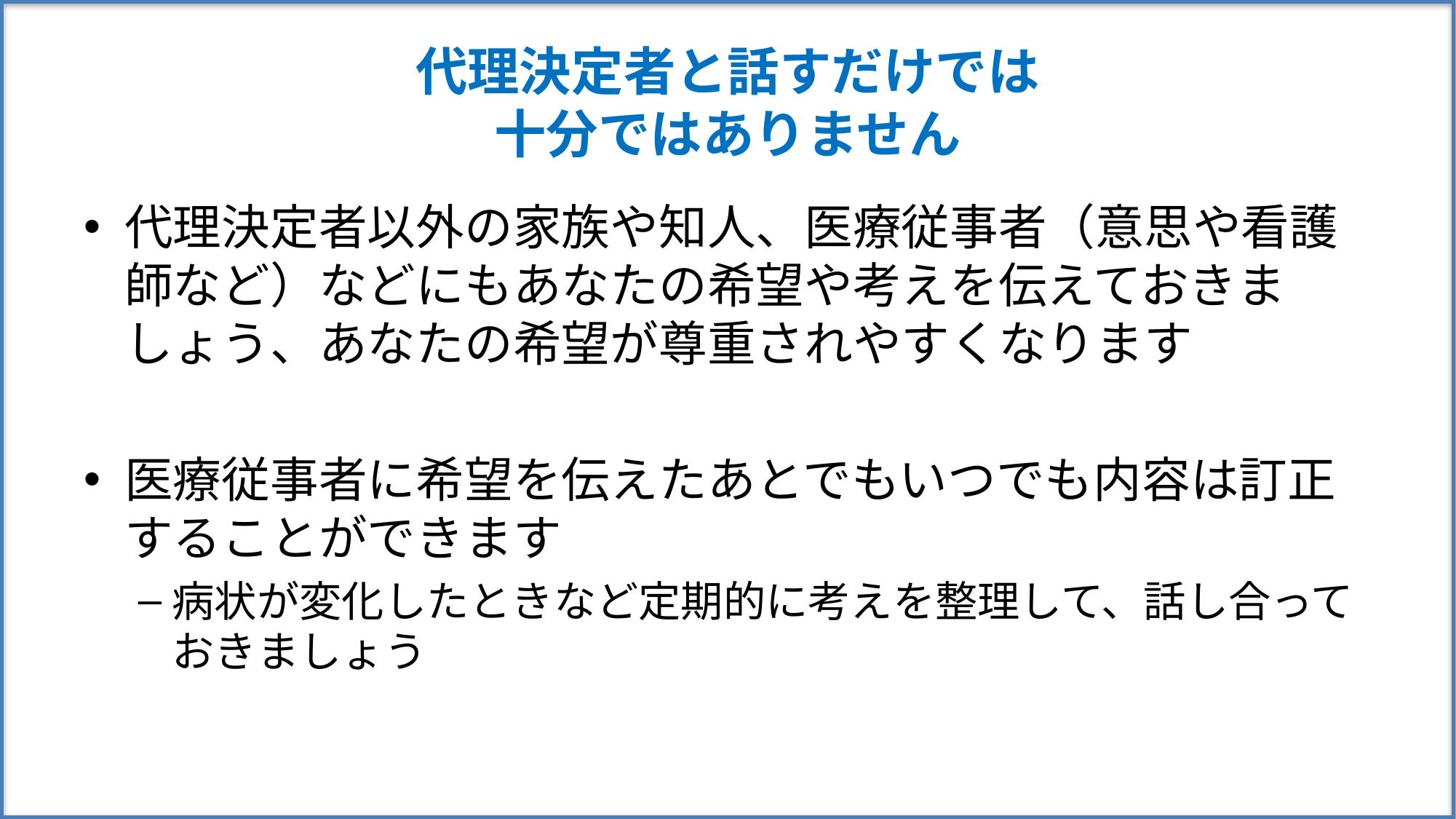

# 代理決定者と話すだけでは 十分ではありません
代理決定者以外の家族や知人、医療従事者（意思や看護師など）などにもあなたの希望や考えを伝えておきましょう、あなたの希望が尊重されやすくなります

医療従事者に希望を伝えたあとでもいつでも内容は訂正することができます
病状が変化したときなど定期的に考えを整理して、話し合っておきましょう